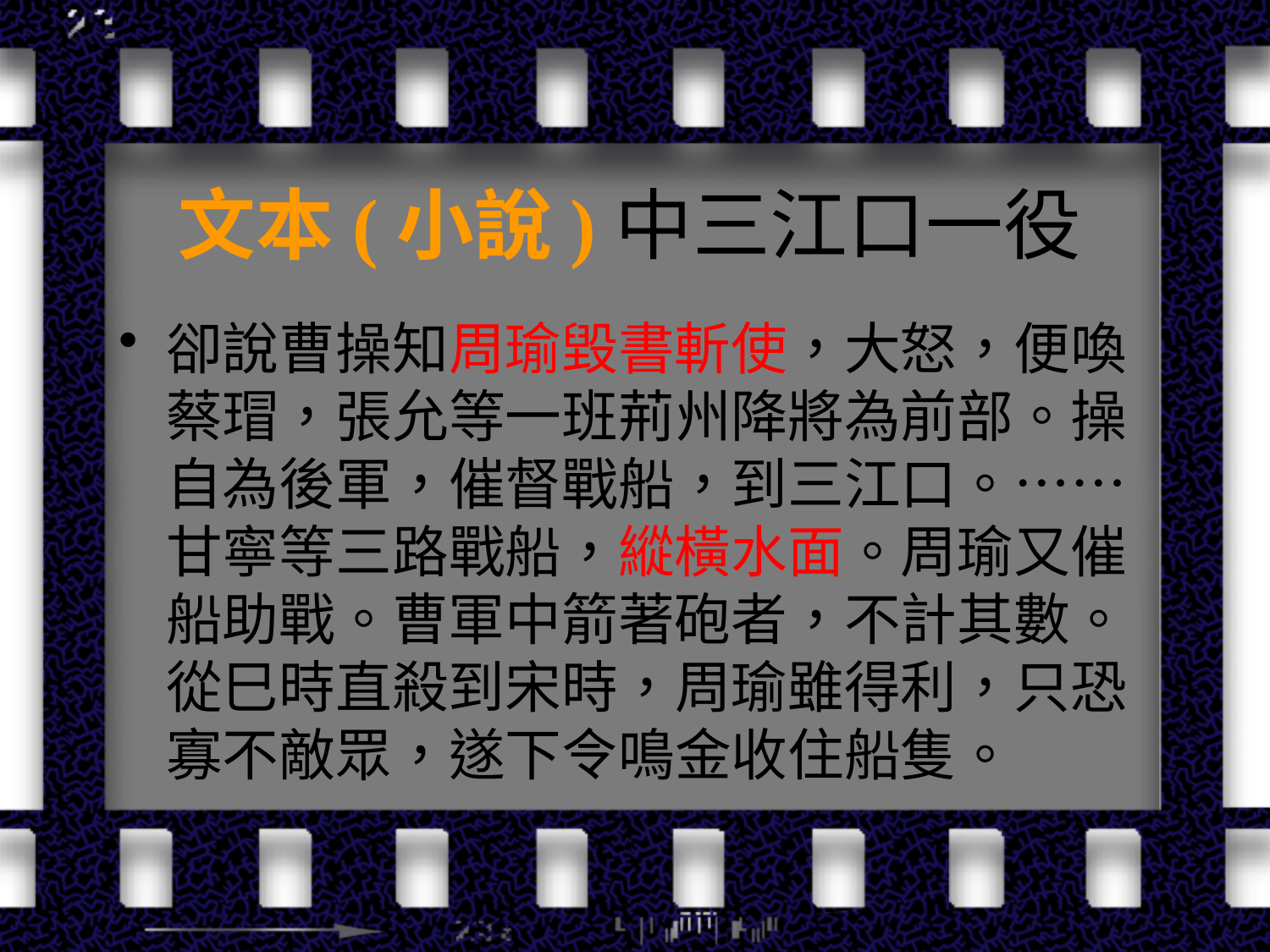

# 文本(小說)中三江口一役
卻說曹操知周瑜毀書斬使，大怒，便喚蔡瑁，張允等一班荊州降將為前部。操自為後軍，催督戰船，到三江口。……甘寧等三路戰船，縱橫水面。周瑜又催船助戰。曹軍中箭著砲者，不計其數。從巳時直殺到宋時，周瑜雖得利，只恐寡不敵眾，遂下令鳴金收住船隻。